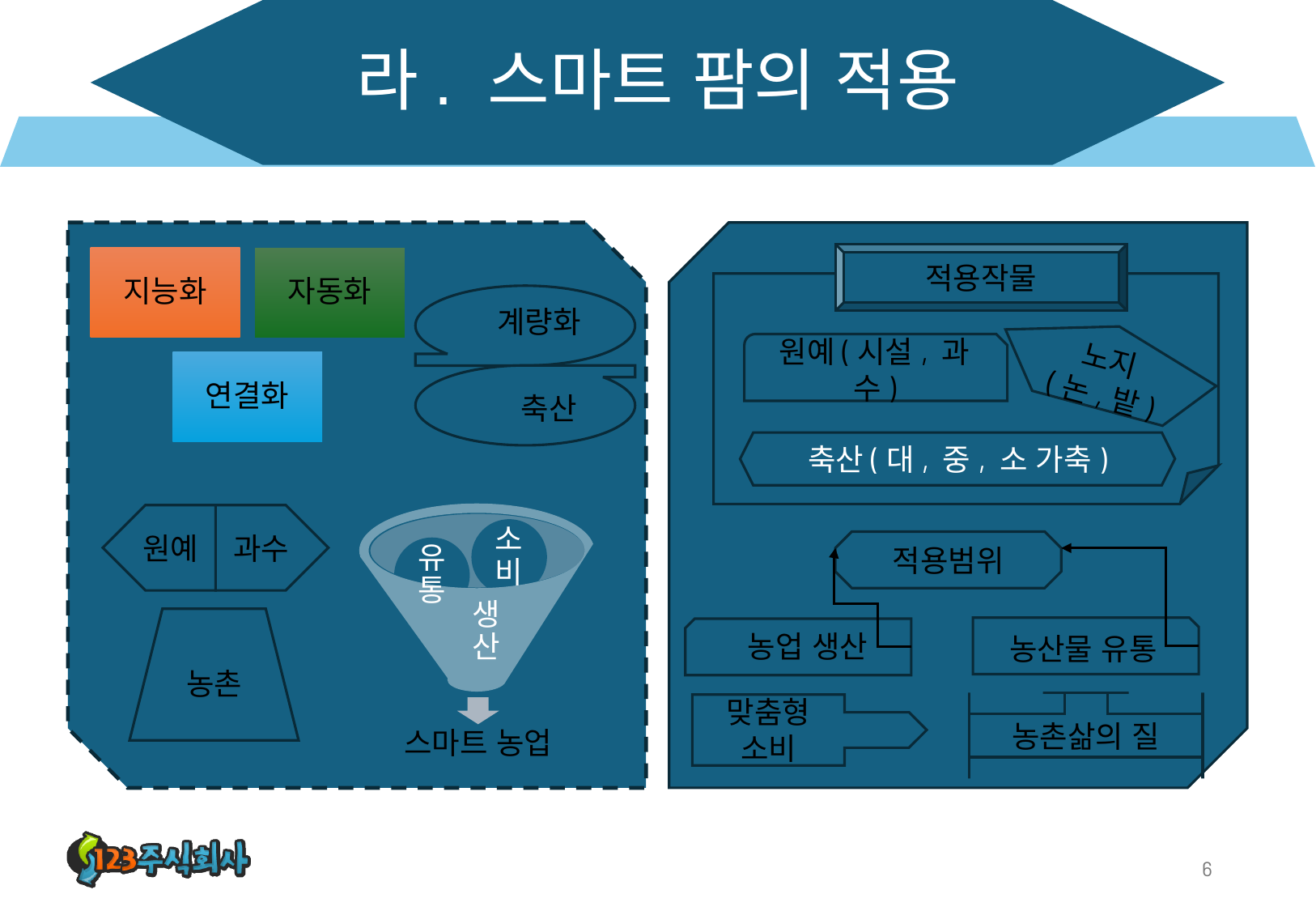

# 라. 스마트 팜의 적용

지능화
자동화
연결화

      계량화

         축산
스마트 농업
생
산
유
통
소
비

과수
원예
농촌

적용작물

노지
(논,밭)
원예(시설, 과수)
축산(대, 중, 소 가축)
적용범위
농산물 유통

    농업 생산
농촌삶의 질
맞춤형
소비
6